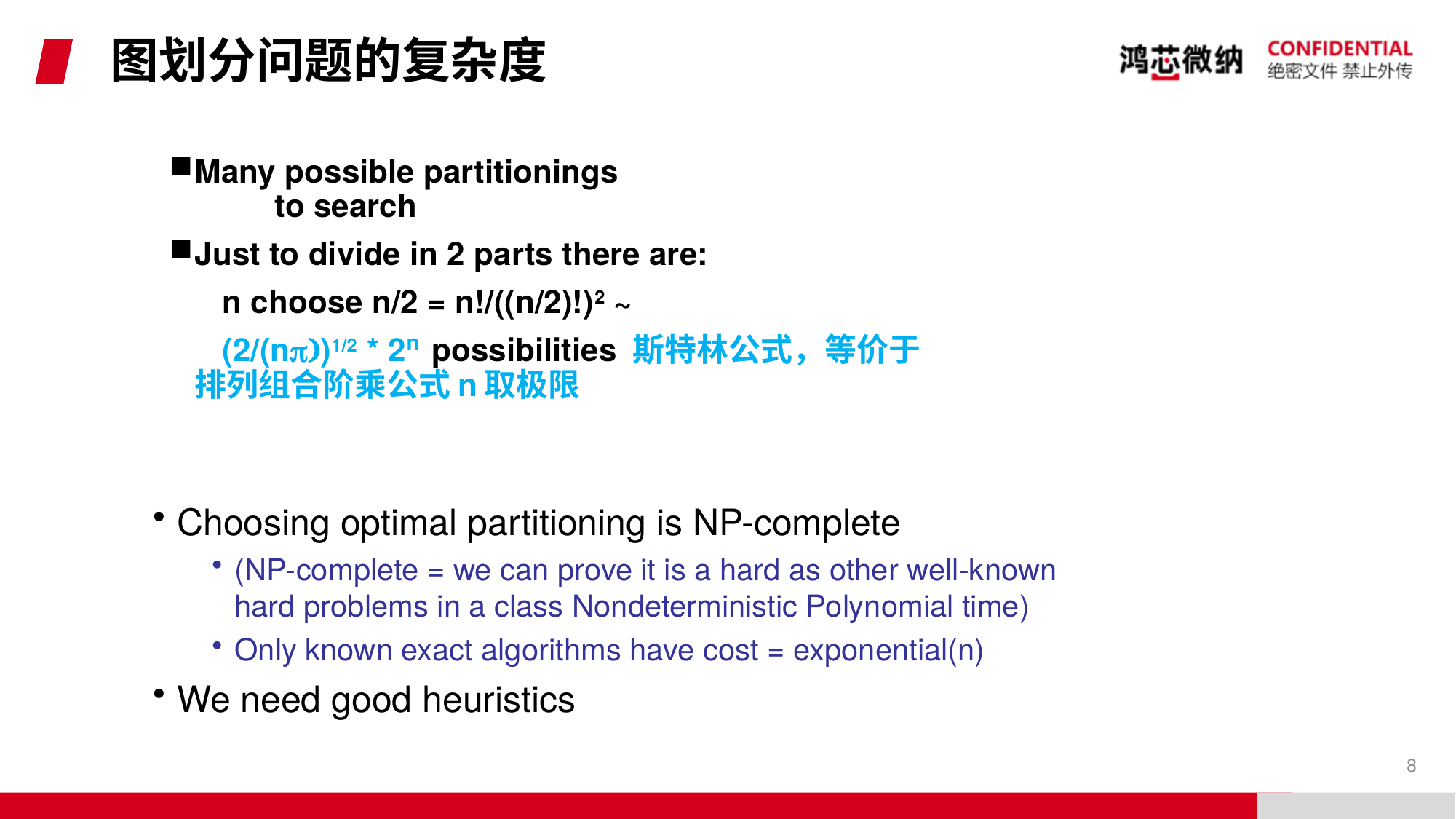

# 图划分问题的复杂度
Many possible partitionings                                             to search
Just to divide in 2 parts there are:
      n choose n/2 = n!/((n/2)!)2 ~
      (2/(nπ))1/2  * 2n  possibilities 斯特林公式，等价于排列组合阶乘公式n取极限
Choosing optimal partitioning is NP-complete
(NP-complete = we can prove it is a hard as other well-known hard problems in a class Nondeterministic Polynomial time)
Only known exact algorithms have cost = exponential(n)
We need good heuristics
8